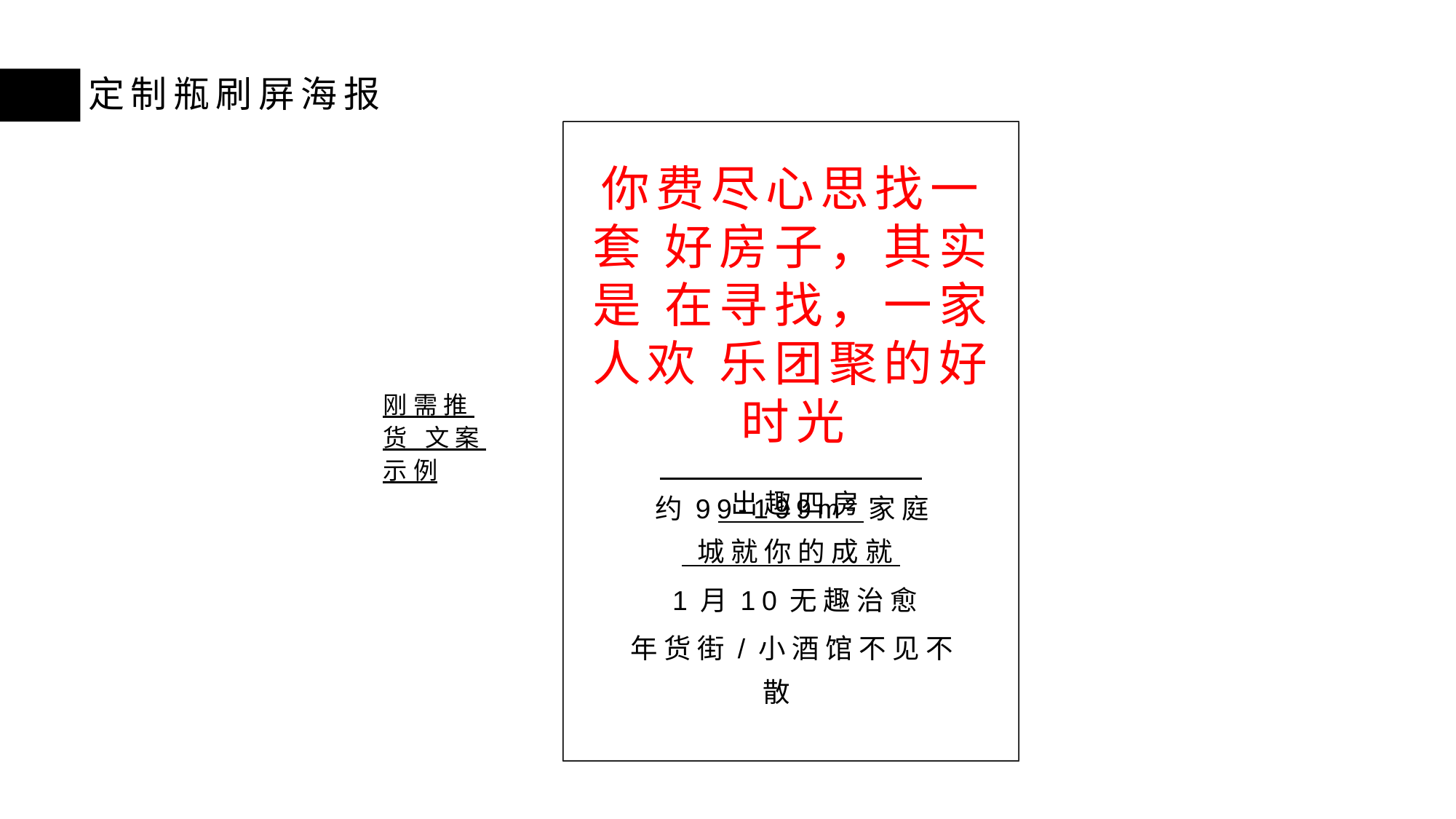

定制瓶刷屏海报

你费尽心思找一套 好房子，其实是 在寻找，一家人欢 乐团聚的好时光
约99-199m²家庭
刚需推货 文案示例
出趣四房
城就你的成就
1月10无趣治愈
年货街/小酒馆不见不散